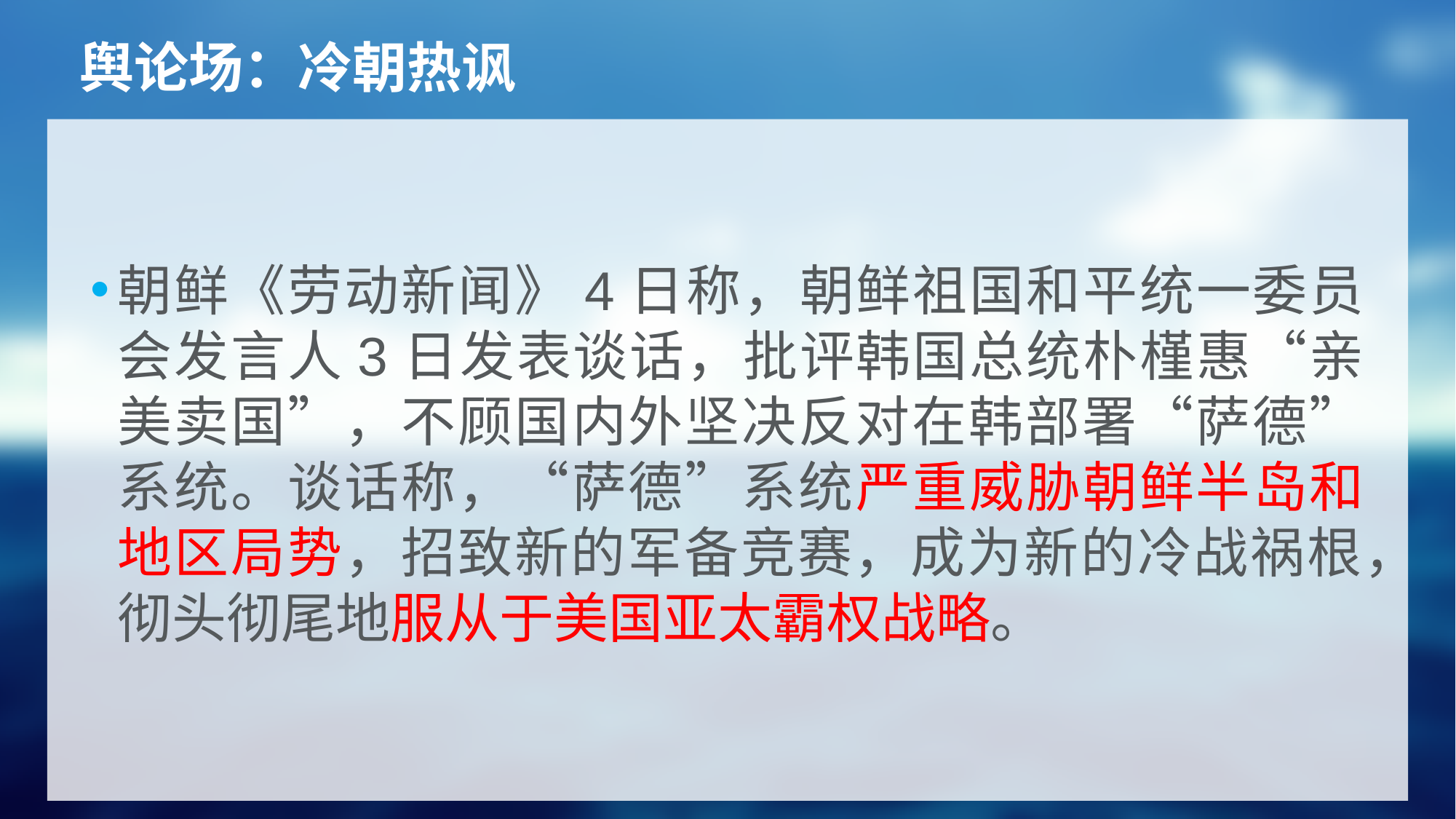

# 舆论场：冷朝热讽

朝鲜《劳动新闻》4日称，朝鲜祖国和平统一委员会发言人3日发表谈话，批评韩国总统朴槿惠“亲美卖国”，不顾国内外坚决反对在韩部署“萨德”系统。谈话称，“萨德”系统严重威胁朝鲜半岛和地区局势，招致新的军备竞赛，成为新的冷战祸根，彻头彻尾地服从于美国亚太霸权战略。